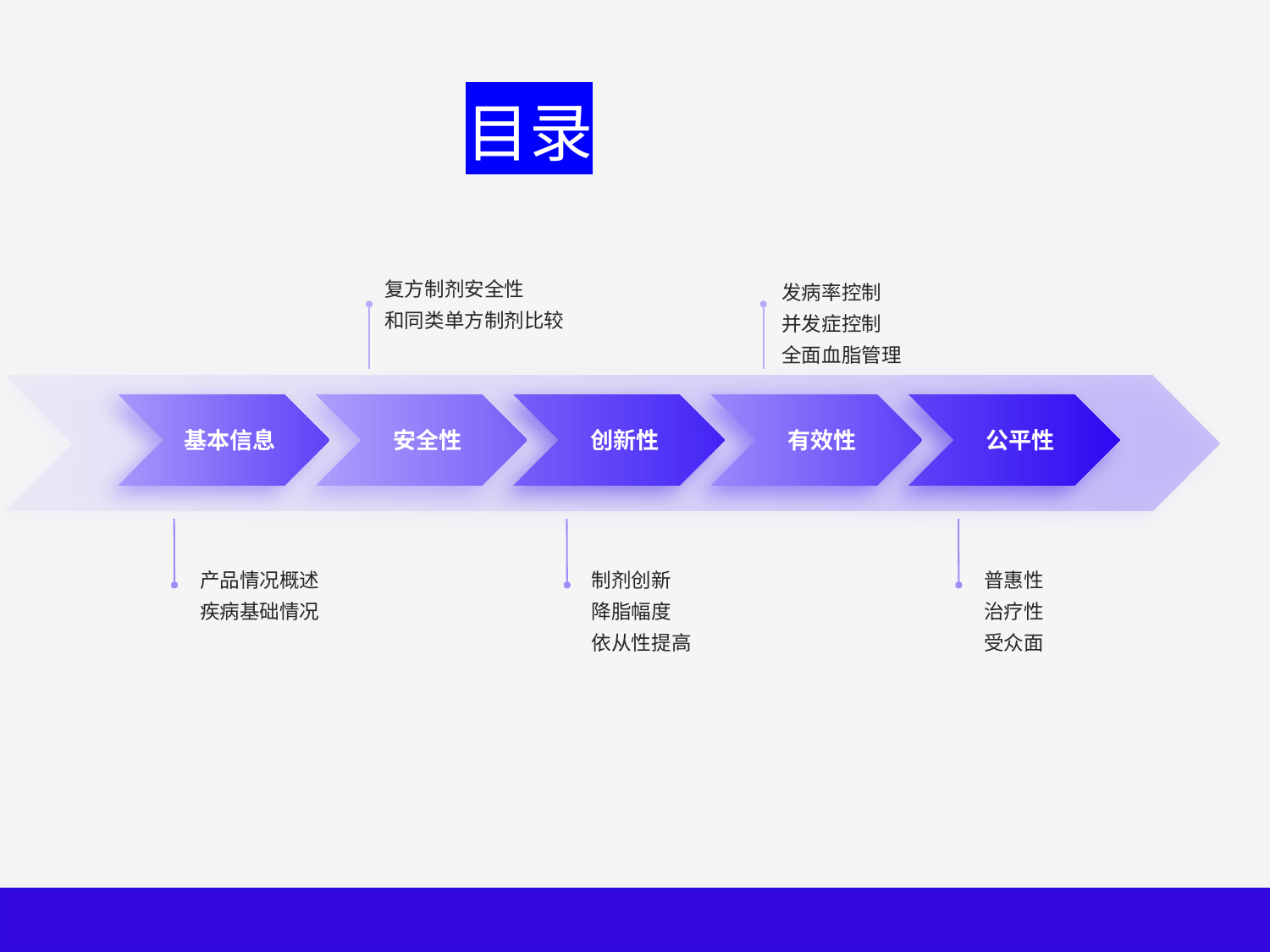

目录
复方制剂安全性
和同类单方制剂比较

发病率控制
并发症控制
全面血脂管理

基本信息
安全性
创新性
有效性
公平性
产品情况概述
疾病基础情况
制剂创新
降脂幅度
依从性提高
普惠性
治疗性
受众面